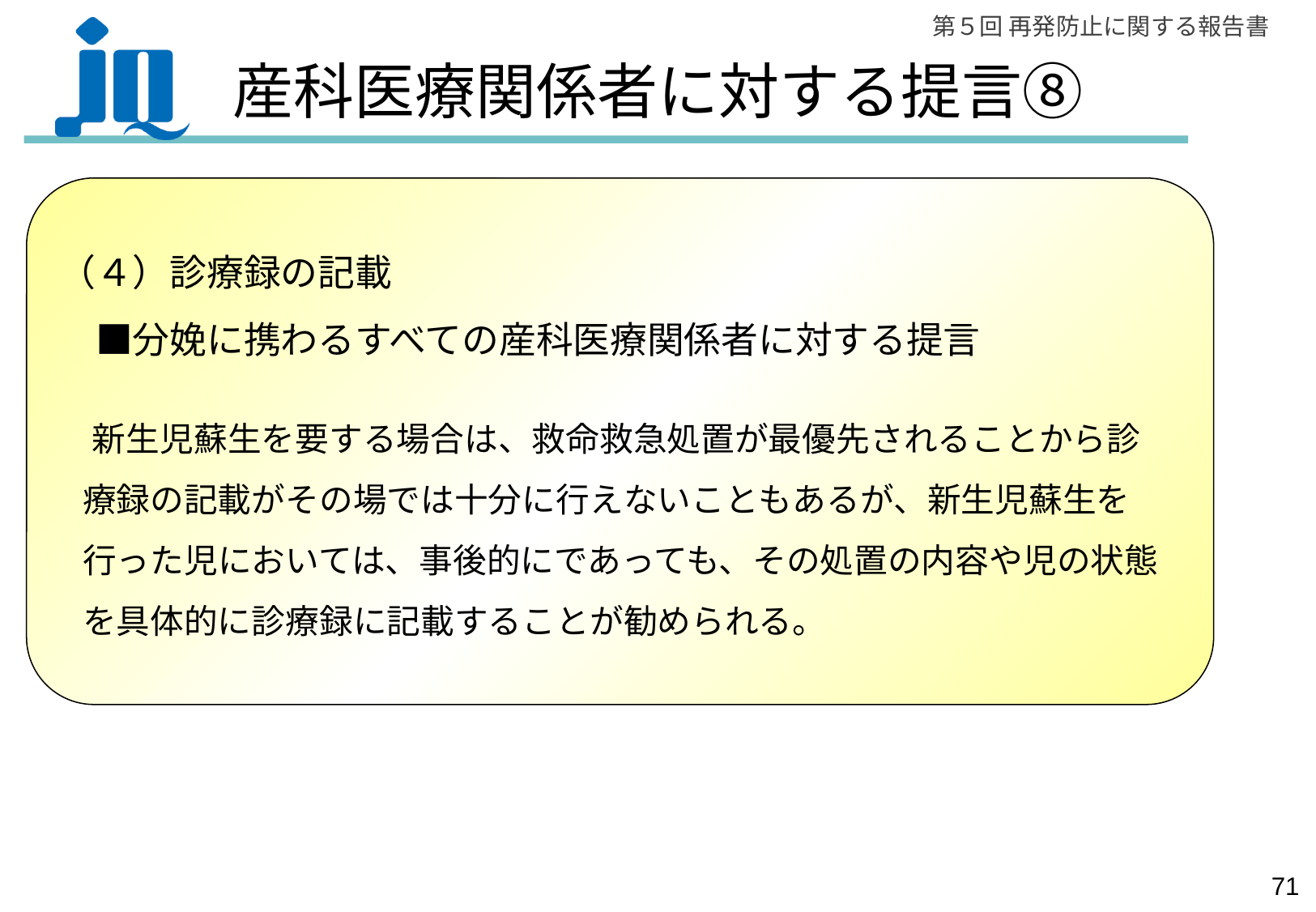

# 産科医療関係者に対する提言⑧

（４）診療録の記載
　■分娩に携わるすべての産科医療関係者に対する提言

　新生児蘇生を要する場合は、救命救急処置が最優先されることから診療録の記載がその場では十分に行えないこともあるが、新生児蘇生を行った児においては、事後的にであっても、その処置の内容や児の状態を具体的に診療録に記載することが勧められる。

71